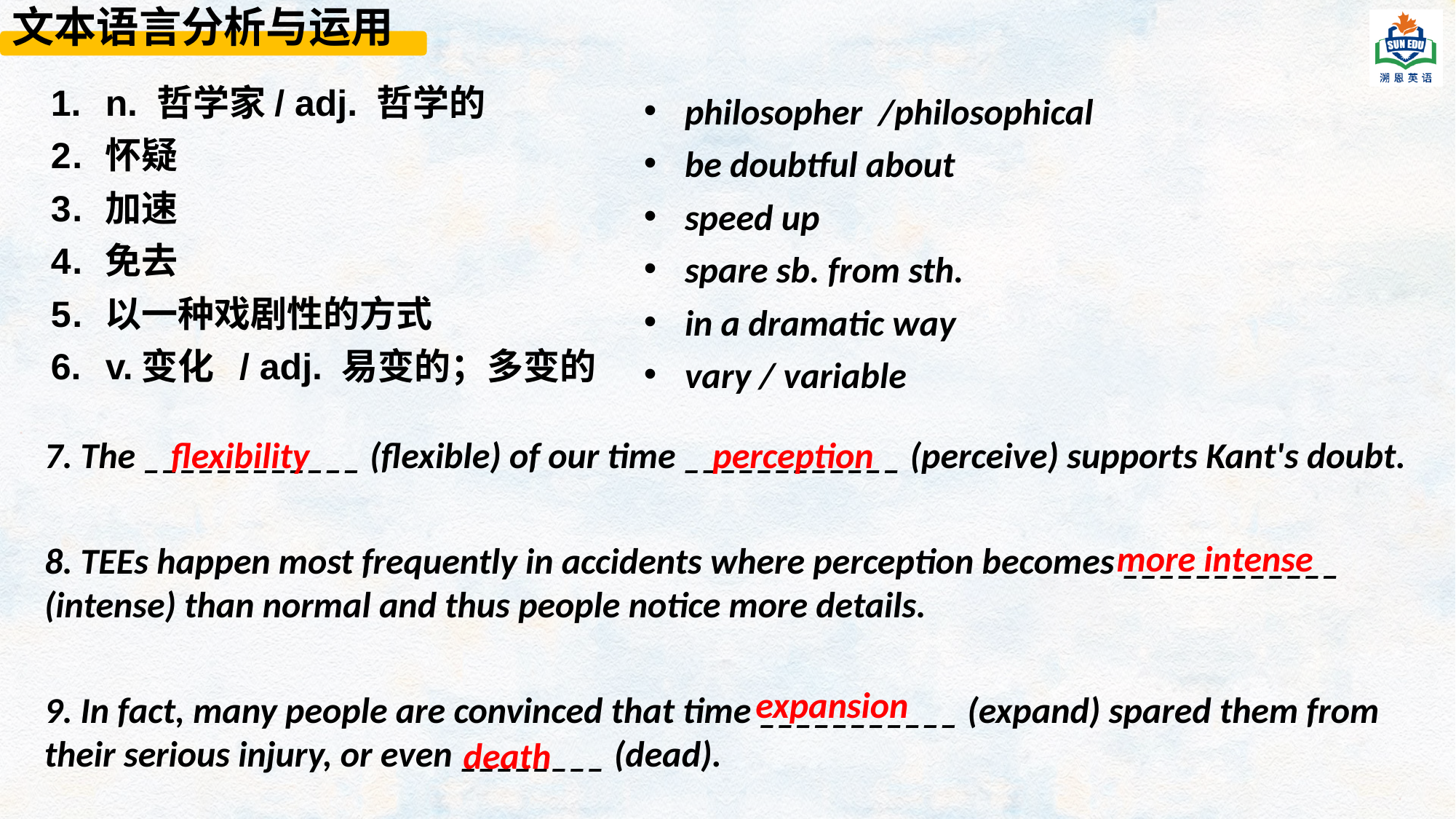

文本语言分析与运用
n. 哲学家/ adj. 哲学的
怀疑
加速
免去
以一种戏剧性的方式
v.变化  / adj. 易变的；多变的
philosopher  /philosophical
be doubtful about
speed up
spare sb. from sth.
in a dramatic way
vary / variable
7. The ____________ (flexible) of our time ____________ (perceive) supports Kant's doubt.

8. TEEs happen most frequently in accidents where perception becomes ____________ (intense) than normal and thus people notice more details.

9. In fact, many people are convinced that time ___________ (expand) spared them from their serious injury, or even ________ (dead).
flexibility
perception
more intense
expansion
death